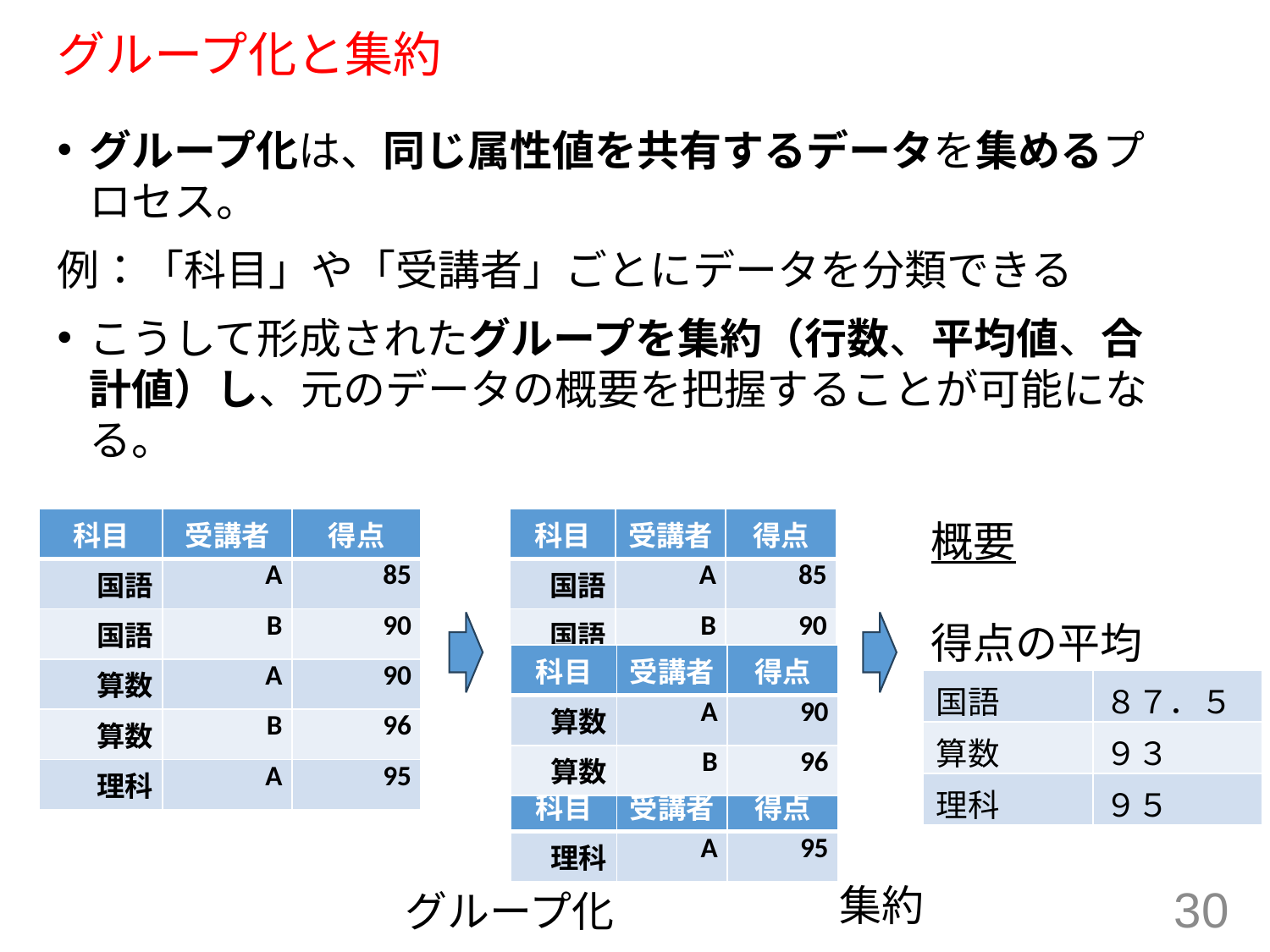

# グループ化と集約
グループ化は、同じ属性値を共有するデータを集めるプロセス。
例：「科目」や「受講者」ごとにデータを分類できる
こうして形成されたグループを集約（行数、平均値、合計値）し、元のデータの概要を把握することが可能になる。

| 科目 | 受講者 | 得点 |
| --- | --- | --- |
| 国語 | A | 85 |
| 国語 | B | 90 |
| 算数 | A | 90 |
| 算数 | B | 96 |
| 理科 | A | 95 |
| 科目 | 受講者 | 得点 |
| --- | --- | --- |
| 国語 | A | 85 |
| 国語 | B | 90 |
概要

得点の平均

| 科目 | 受講者 | 得点 |
| --- | --- | --- |
| 算数 | A | 90 |
| 算数 | B | 96 |
| 国語 | ８７．５ |
| --- | --- |
| 算数 | ９３ |
| 理科 | ９５ |
| 科目 | 受講者 | 得点 |
| --- | --- | --- |
| 理科 | A | 95 |
集約
グループ化
30